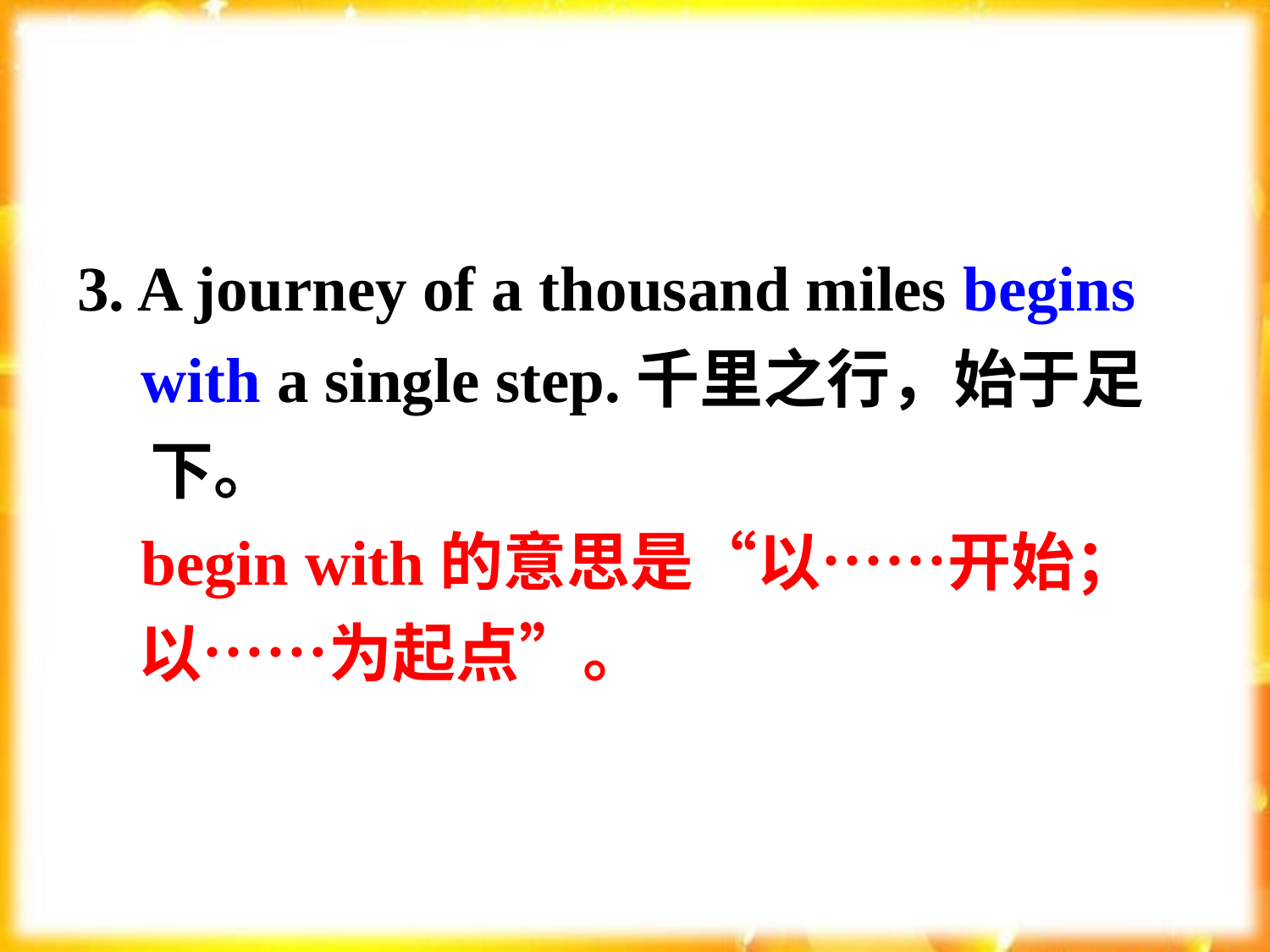

3. A journey of a thousand miles begins
    with a single step.千里之行，始于足
    下。
    begin with的意思是“以……开始；以……为起点”。